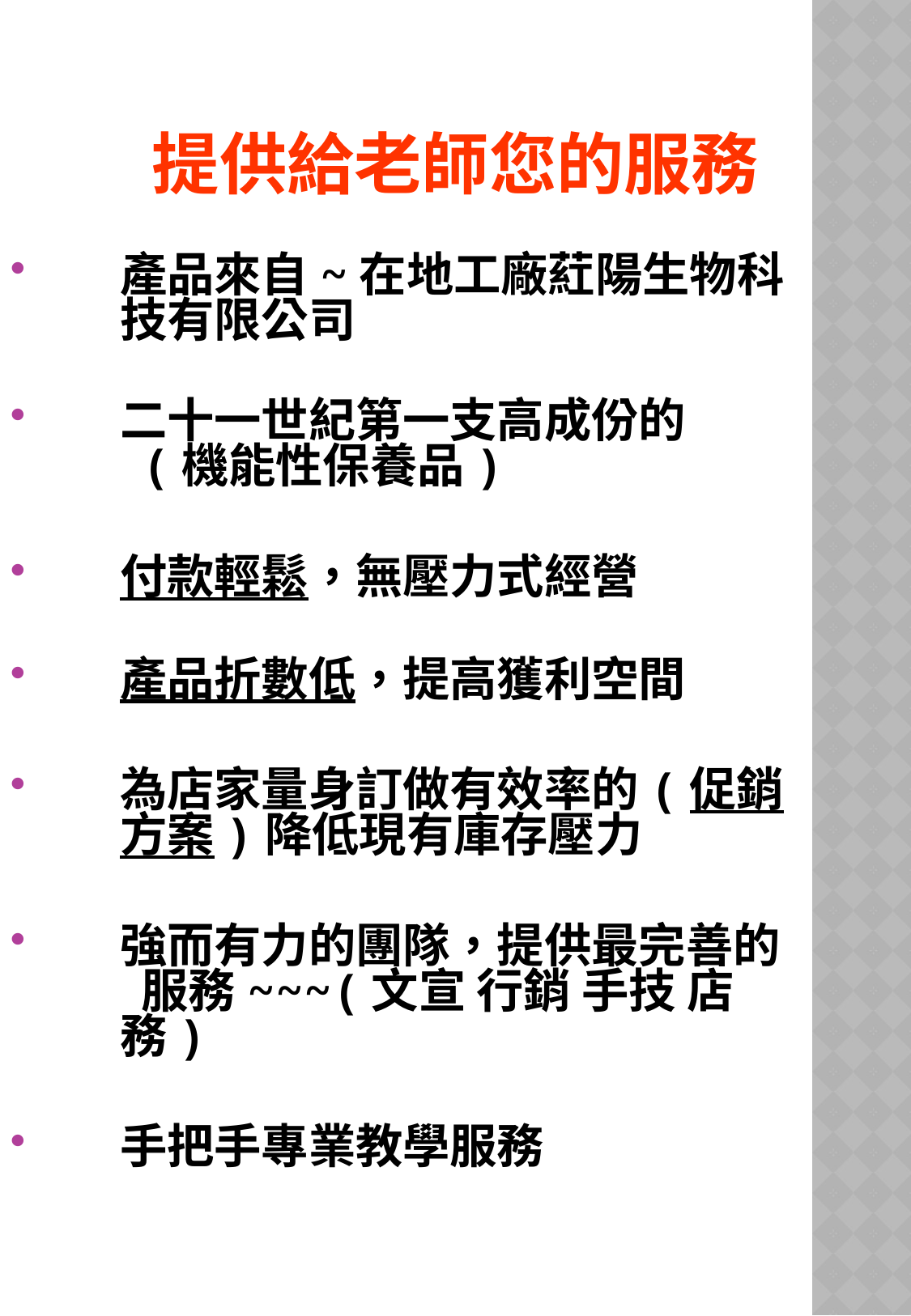

提供給老師您的服務
產品來自~在地工廠葒陽生物科技有限公司

二十一世紀第一支高成份的           (機能性保養品)

付款輕鬆，無壓力式經營

產品折數低，提高獲利空間

為店家量身訂做有效率的(促銷方案)降低現有庫存壓力

強而有力的團隊，提供最完善的   服務~~~(文宣 行銷 手技 店務)

手把手專業教學服務